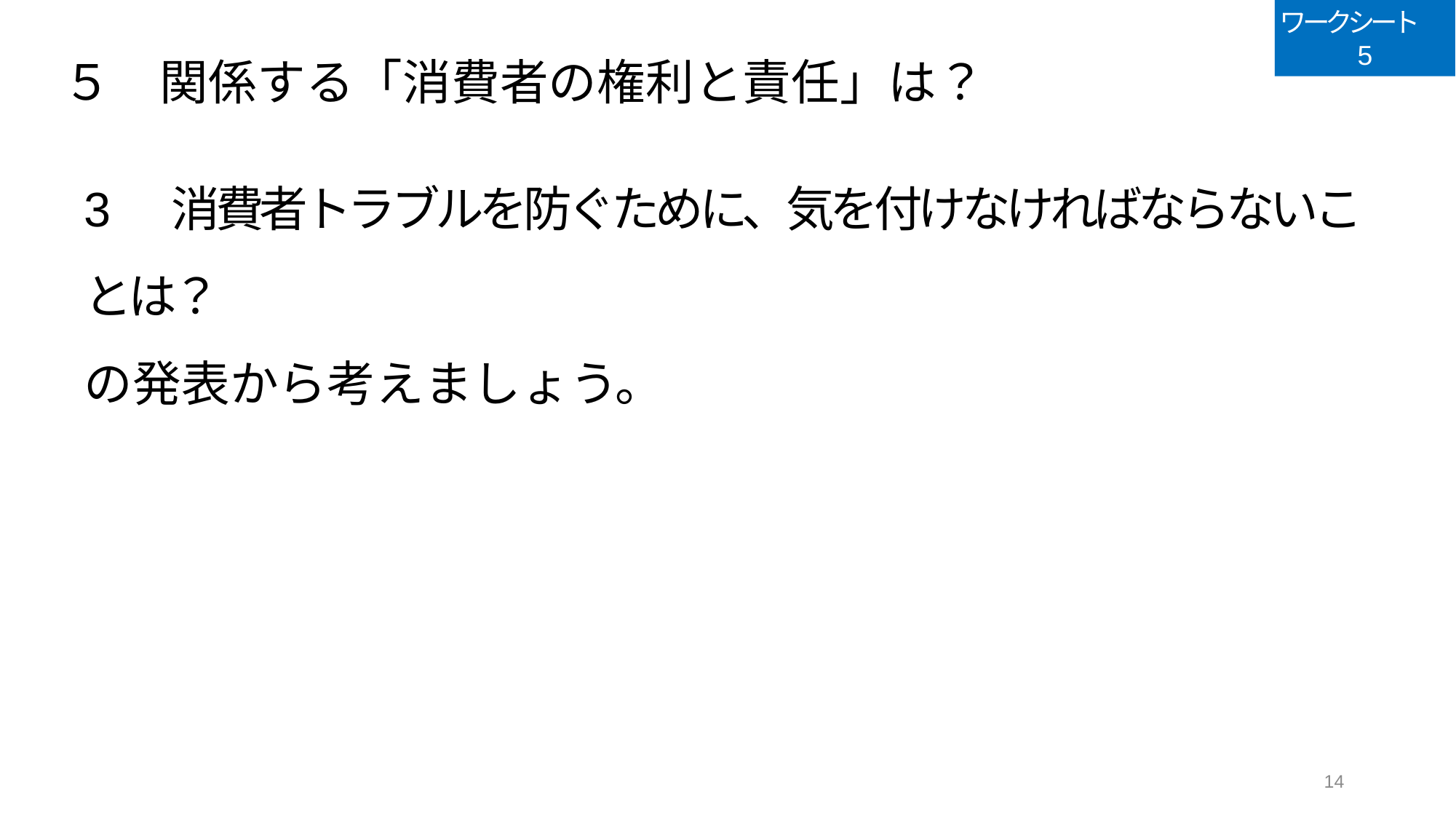

ワークシート　5
５　関係する「消費者の権利と責任」は？
3　消費者トラブルを防ぐために、気を付けなければならないことは？
の発表から考えましょう。
14